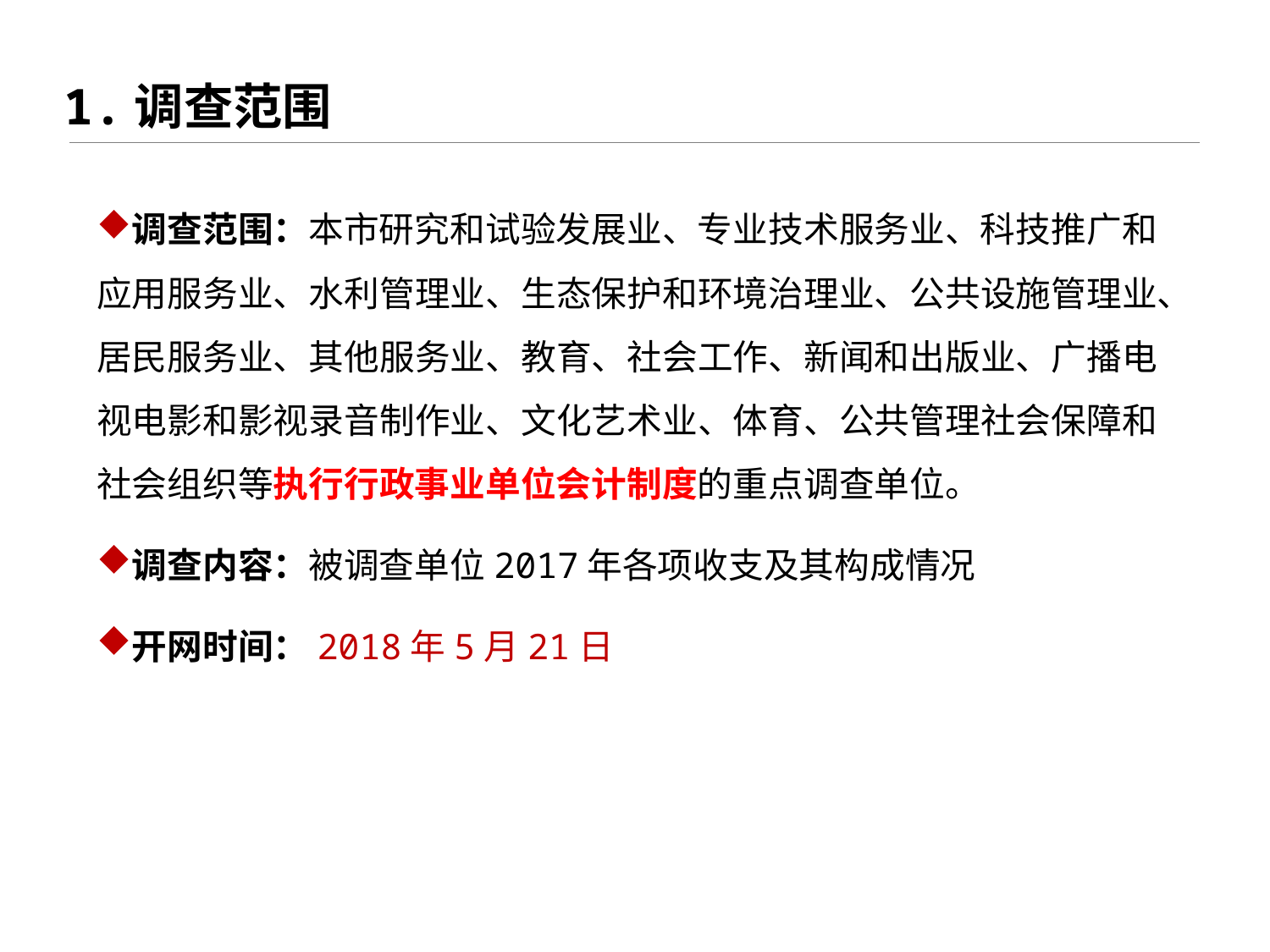

1.调查范围
调查范围：本市研究和试验发展业、专业技术服务业、科技推广和应用服务业、水利管理业、生态保护和环境治理业、公共设施管理业、居民服务业、其他服务业、教育、社会工作、新闻和出版业、广播电视电影和影视录音制作业、文化艺术业、体育、公共管理社会保障和社会组织等执行行政事业单位会计制度的重点调查单位。
调查内容：被调查单位2017年各项收支及其构成情况
开网时间：2018年5月21日